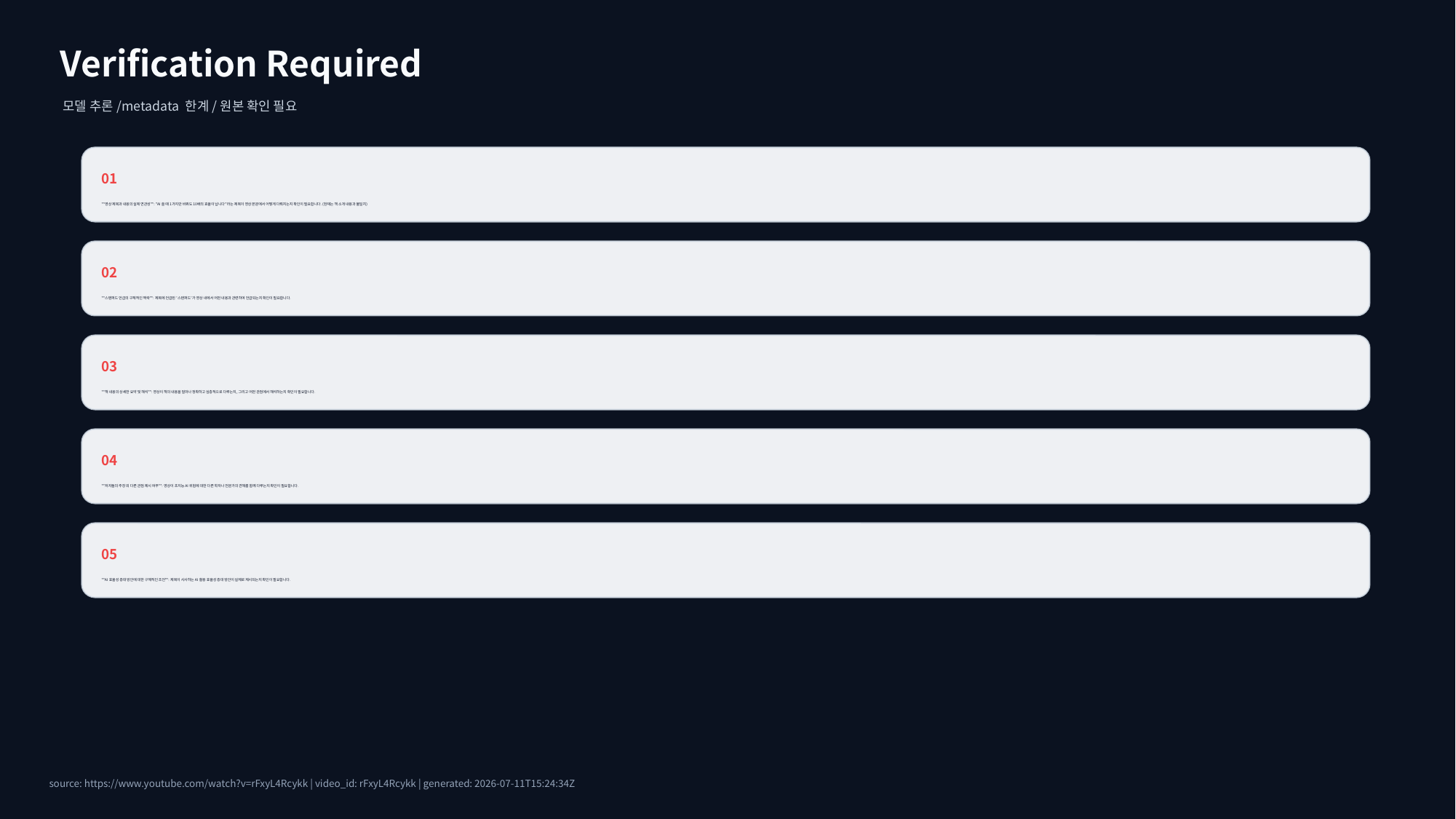

Verification Required
모델 추론/metadata 한계/원본 확인 필요

01
**영상 제목과 내용의 실제 연관성**: "AI 쓸 때 1가지만 바꿔도 10배의 효율이 납니다"라는 제목이 영상 본문에서 어떻게 다뤄지는지 확인이 필요합니다. (현재는 책 소개 내용과 불일치)

02
**스탠퍼드 언급의 구체적인 맥락**: 제목에 언급된 '스탠퍼드'가 영상 내에서 어떤 내용과 관련하여 언급되는지 확인이 필요합니다.

03
**책 내용의 상세한 요약 및 해석**: 영상이 책의 내용을 얼마나 정확하고 심층적으로 다루는지, 그리고 어떤 관점에서 해석하는지 확인이 필요합니다.

04
**저자들의 주장 외 다른 관점 제시 여부**: 영상이 초지능 AI 위험에 대한 다른 학자나 전문가의 견해를 함께 다루는지 확인이 필요합니다.

05
**AI 효율성 증대 방안에 대한 구체적인 조언**: 제목이 시사하는 AI 활용 효율성 증대 방안이 실제로 제시되는지 확인이 필요합니다.
source: https://www.youtube.com/watch?v=rFxyL4Rcykk | video_id: rFxyL4Rcykk | generated: 2026-07-11T15:24:34Z